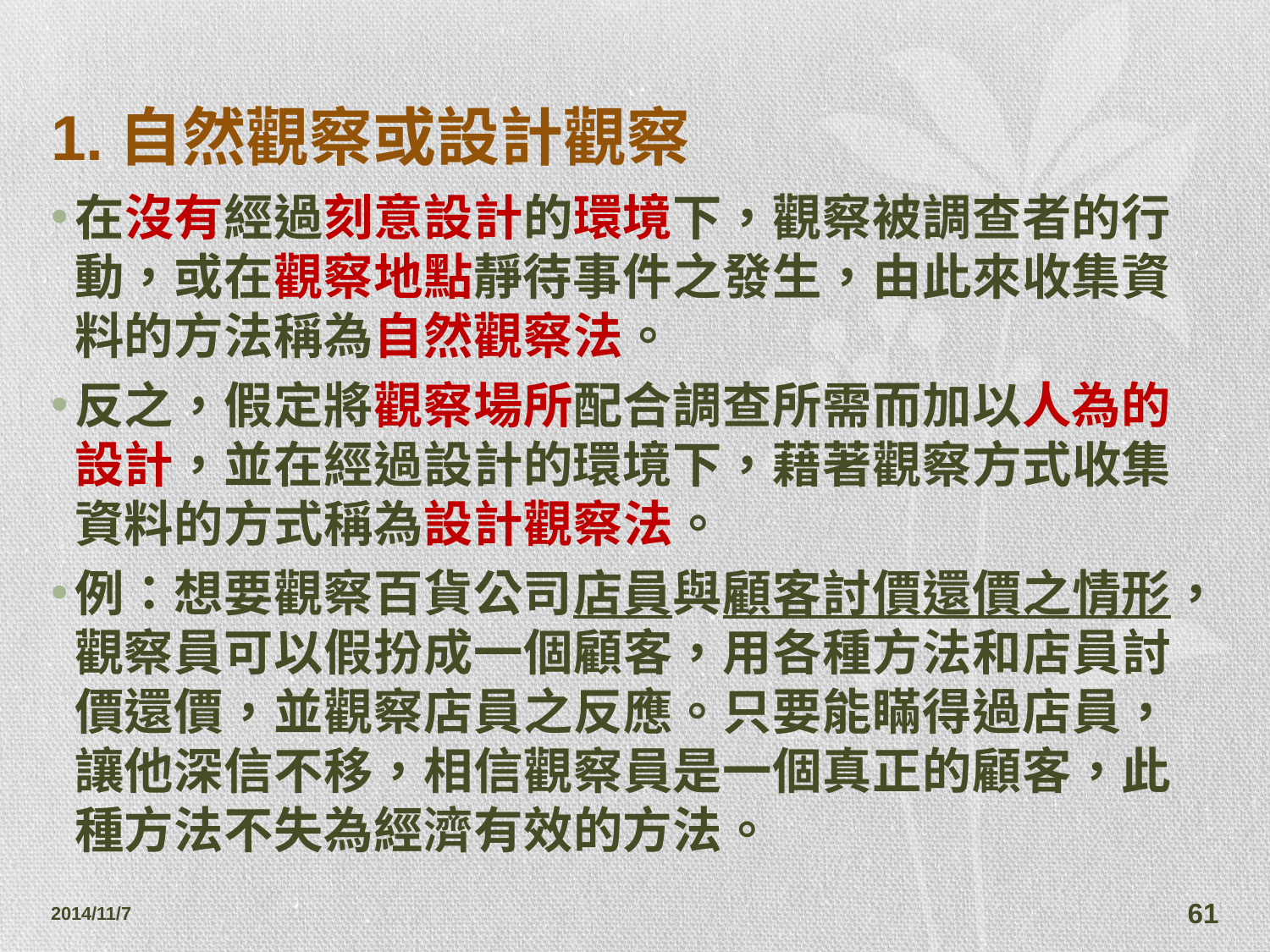

# 1.自然觀察或設計觀察
在沒有經過刻意設計的環境下，觀察被調查者的行動，或在觀察地點靜待事件之發生，由此來收集資料的方法稱為自然觀察法。
反之，假定將觀察場所配合調查所需而加以人為的設計，並在經過設計的環境下，藉著觀察方式收集資料的方式稱為設計觀察法。
例：想要觀察百貨公司店員與顧客討價還價之情形，觀察員可以假扮成一個顧客，用各種方法和店員討價還價，並觀察店員之反應。只要能瞞得過店員，讓他深信不移，相信觀察員是一個真正的顧客，此種方法不失為經濟有效的方法。
2014/11/7
61